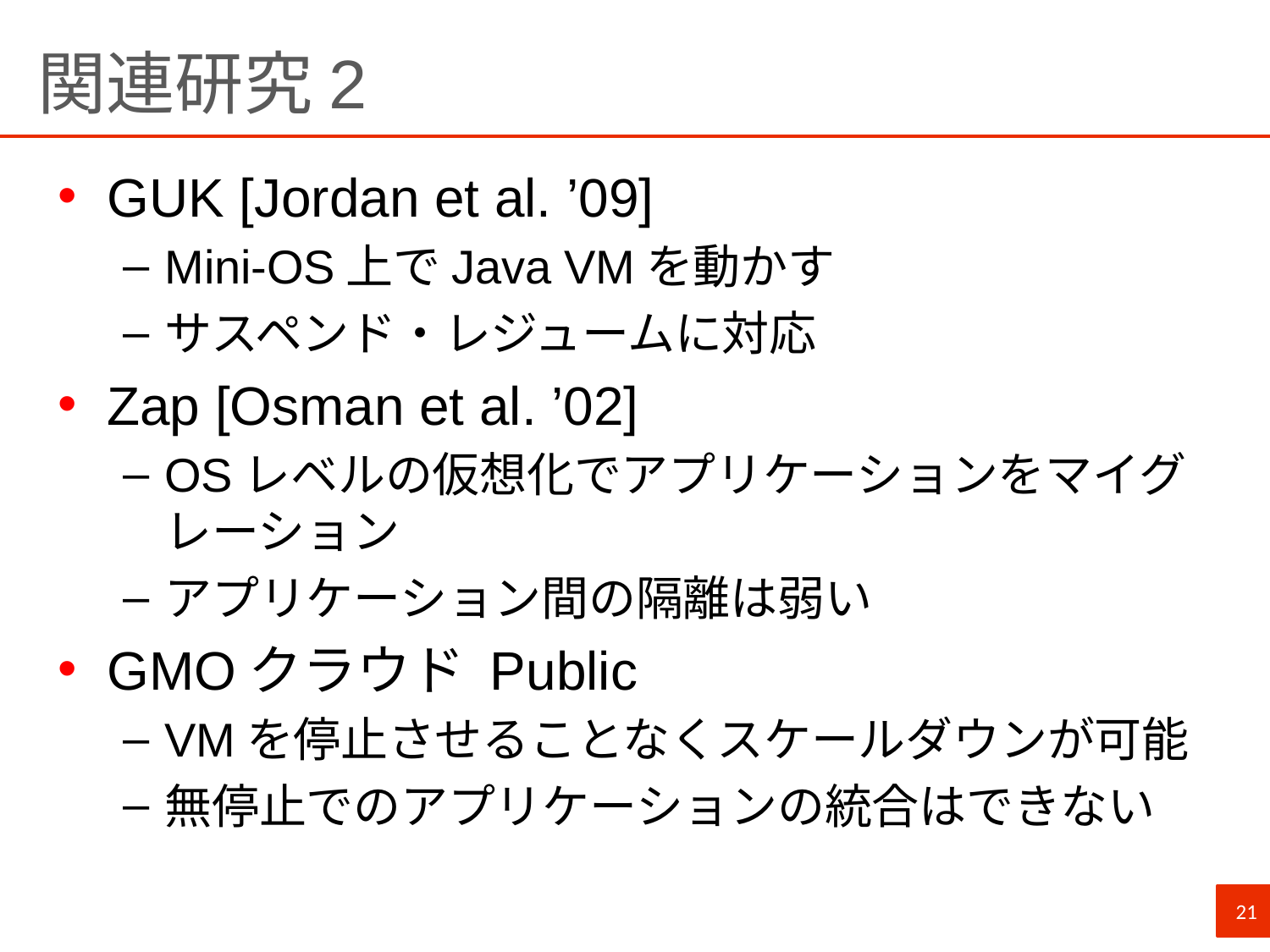

# 関連研究2
GUK [Jordan et al. ’09]
Mini-OS上でJava VMを動かす
サスペンド・レジュームに対応
Zap [Osman et al. ’02]
OSレベルの仮想化でアプリケーションをマイグレーション
アプリケーション間の隔離は弱い
GMOクラウド Public
VMを停止させることなくスケールダウンが可能
無停止でのアプリケーションの統合はできない

21